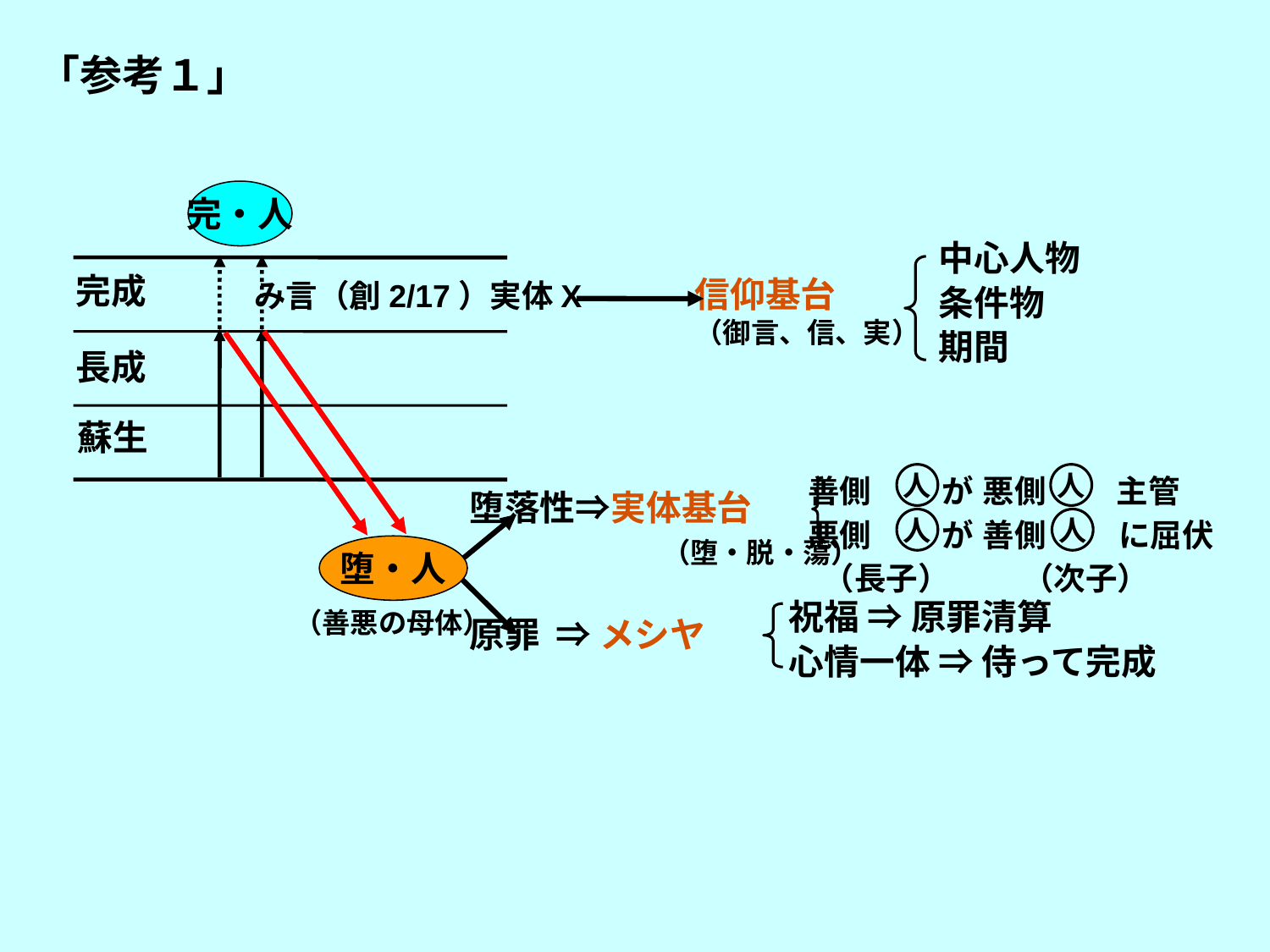

「参考１」
完・人
中心人物
条件物
期間

完成
信仰基台
（御言、信、実）
み言（創2/17）実体X

長成

蘇生
善側　　 が 悪側　　 主管
悪側　　 が 善側 　　に屈伏
 （長子）　　 （次子）
人
人

堕落性⇒実体基台
　　　　　  （堕・脱・蕩）

原罪  ⇒ メシヤ
人
人

堕・人

祝福 ⇒ 原罪清算
心情一体 ⇒ 侍って完成
（善悪の母体）